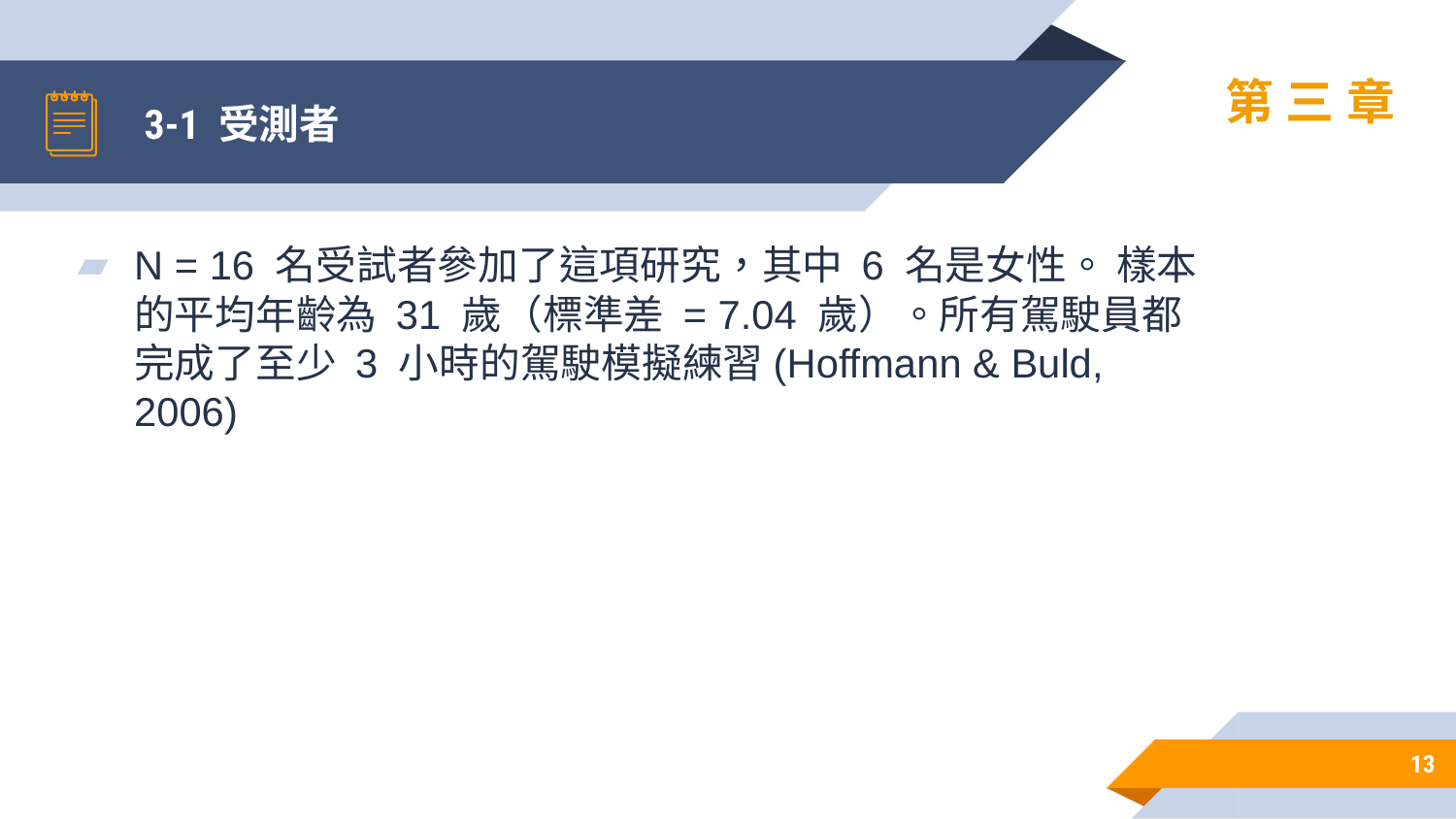

# 3-1 受測者
第三章

N = 16 名受試者參加了這項研究，其中 6 名是女性。 樣本的平均年齡為 31 歲（標準差 = 7.04 歲）。所有駕駛員都完成了至少 3 小時的駕駛模擬練習(Hoffmann & Buld, 2006)
13